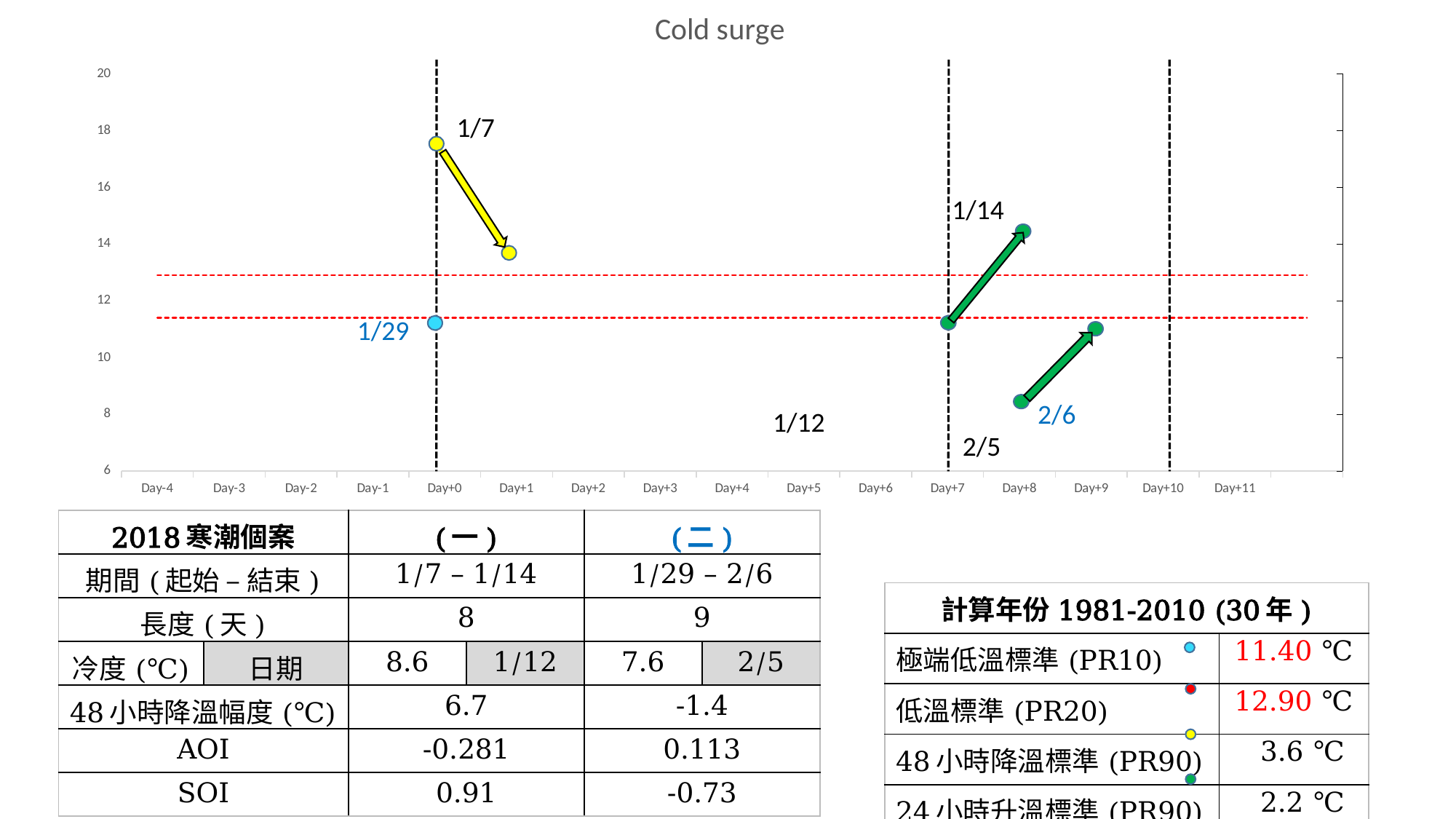

### Chart: Cold surge

| Category |  |  |  |  |
|---|---|---|---|---|
| Day-4 | 19.8 | 15.3 | 11.4 | 12.9 |
| Day-3 | 18.3 | 13.7 | 11.4 | 12.9 |
| Day-2 | 16.4 | 13.7 | 11.4 | 12.9 |
| Day-1 | 16.4 | 14.3 | 11.4 | 12.9 |
| Day+0 | 17.1 | 11.0 | 11.4 | 12.9 |
| Day+1 | 13.3 | 11.3 | 11.4 | 12.9 |
| Day+2 | 10.4 | 12.5 | 11.4 | 12.9 |
| Day+3 | 10.1 | 10.6 | 11.4 | 12.9 |
| Day+4 | 9.6 | 10.8 | 11.4 | 12.9 |
| Day+5 | 8.6 | 8.7 | 11.4 | 12.9 |
| Day+6 | 8.9 | 8.5 | 11.4 | 12.9 |
| Day+7 | 11.0 | 7.6 | 11.4 | 12.9 |
| Day+8 | 14.1 | 8.3 | 11.4 | 12.9 |
| Day+9 | 14.5 | 10.9 | 11.4 | 12.9 |
| Day+10 | 17.7 | 10.7 | 11.4 | 12.9 |
| Day+11 | 18.3 | 13.2 | 11.4 | 12.9 |
1/7

1/14

1/29

2/6

1/12
2/5
| 2018寒潮個案 |  | (一) |  | (二) |  |
| --- | --- | --- | --- | --- | --- |
| 期間(起始 – 結束) |  | 1/7 – 1/14 |  | 1/29 – 2/6 |  |
| 長度(天) |  | 8 |  | 9 |  |
| 冷度(℃) | 日期 | 8.6 | 1/12 | 7.6 | 2/5 |
| 48小時降溫幅度(℃) |  | 6.7 |  | -1.4 |  |
| AOI |  | -0.281 |  | 0.113 |  |
| SOI |  | 0.91 |  | -0.73 |  |
| 計算年份1981-2010 (30年) |  |
| --- | --- |
| 極端低溫標準(PR10) | 11.40 ℃ |
| 低溫標準(PR20) | 12.90 ℃ |
| 48小時降溫標準(PR90) | 3.6 ℃ |
| 24小時升溫標準(PR90) | 2.2 ℃ |